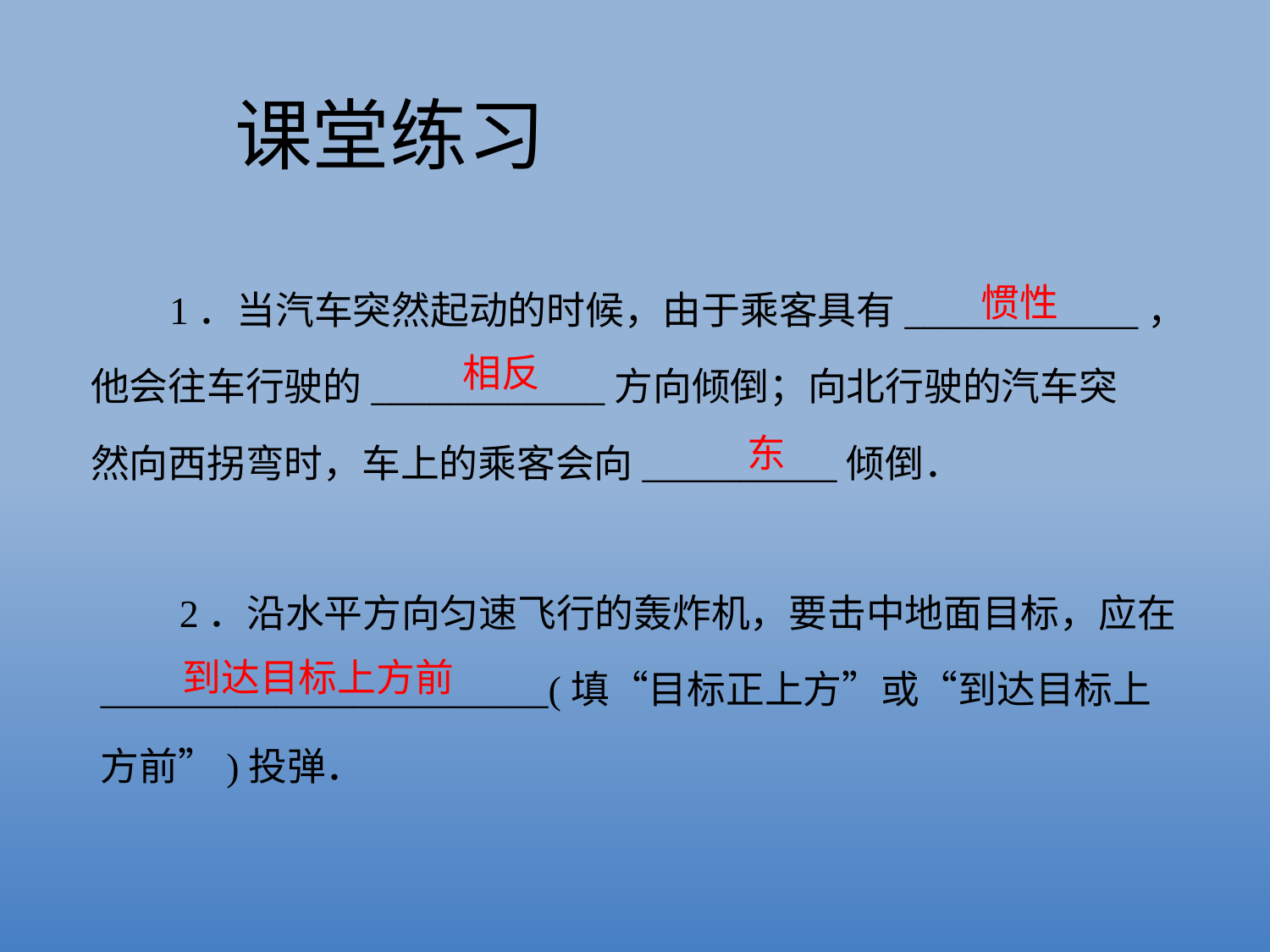

课堂练习
惯性
	1．当汽车突然起动的时候，由于乘客具有____________，

他会往车行驶的____________方向倾倒；向北行驶的汽车突

然向西拐弯时，车上的乘客会向__________倾倒．
相反
东
	2．沿水平方向匀速飞行的轰炸机，要击中地面目标，应在

_______________________(填“目标正上方”或“到达目标上

方前”)投弹．
到达目标上方前